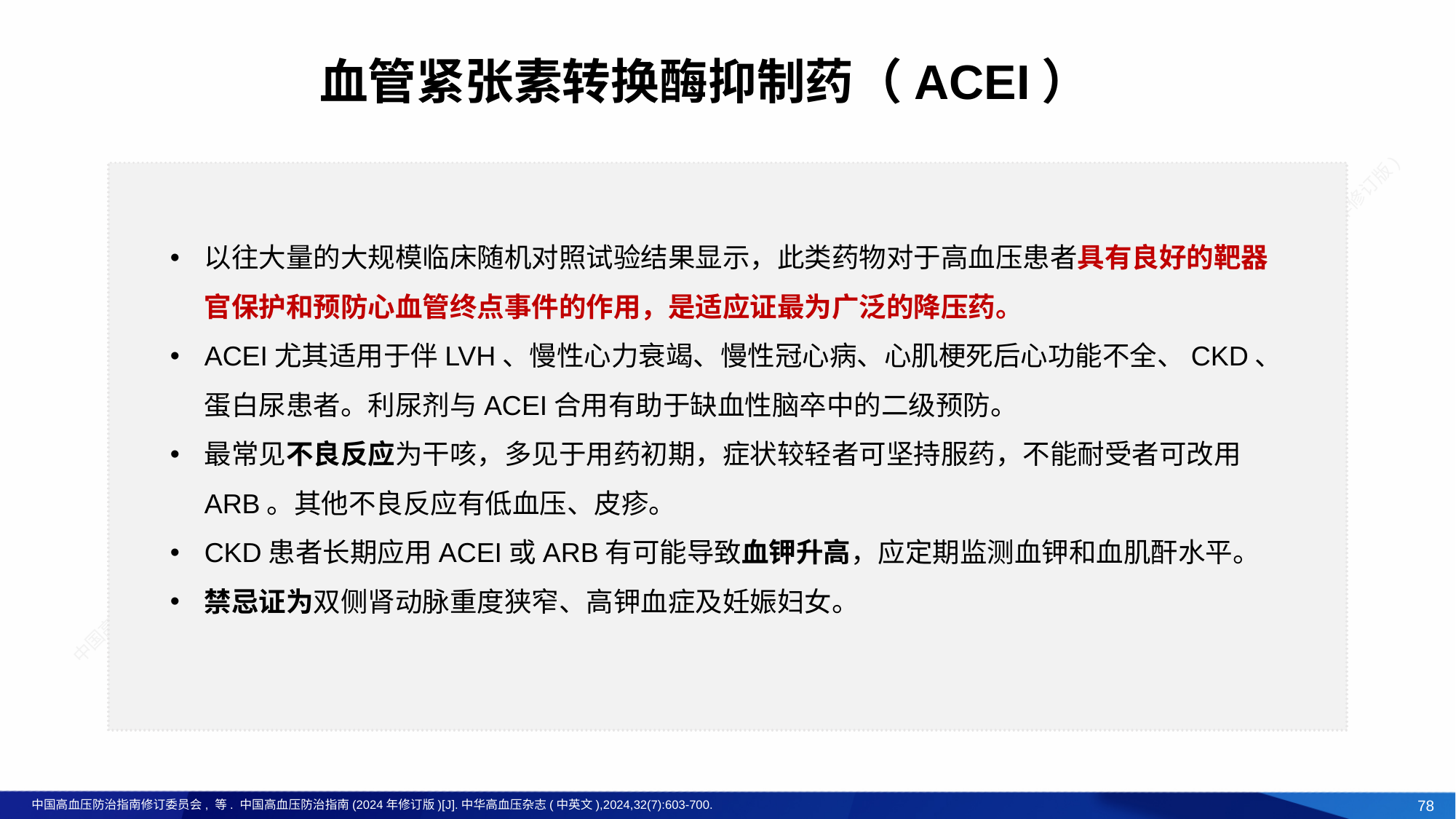

# 血管紧张素转换酶抑制药（ACEI）

以往大量的大规模临床随机对照试验结果显示，此类药物对于高血压患者具有良好的靶器官保护和预防心血管终点事件的作用，是适应证最为广泛的降压药。
ACEI尤其适用于伴LVH、慢性心力衰竭、慢性冠心病、心肌梗死后心功能不全、CKD、蛋白尿患者。利尿剂与ACEI合用有助于缺血性脑卒中的二级预防。
最常见不良反应为干咳，多见于用药初期，症状较轻者可坚持服药，不能耐受者可改用ARB。其他不良反应有低血压、皮疹。
CKD患者长期应用ACEI或ARB有可能导致血钾升高，应定期监测血钾和血肌酐水平。
禁忌证为双侧肾动脉重度狭窄、高钾血症及妊娠妇女。